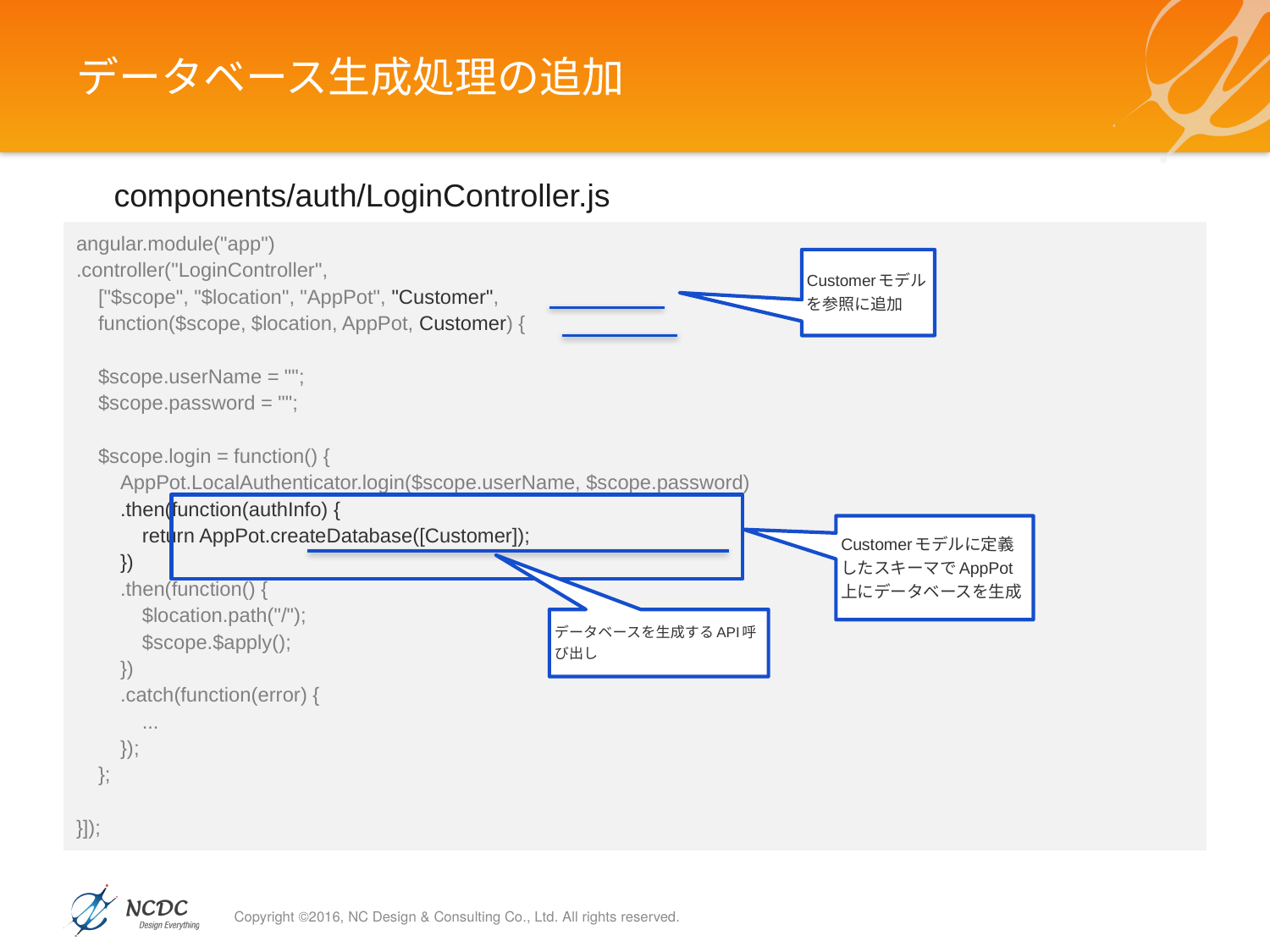

# データベース生成処理の追加
components/auth/LoginController.js
angular.module("app")
.controller("LoginController",
    ["$scope", "$location", "AppPot", "Customer",
    function($scope, $location, AppPot, Customer) {

    $scope.userName = "";
    $scope.password = "";

    $scope.login = function() {
        AppPot.LocalAuthenticator.login($scope.userName, $scope.password)
        .then(function(authInfo) {
            return AppPot.createDatabase([Customer]);
        })
        .then(function() {
            $location.path("/");
            $scope.$apply();
        })
        .catch(function(error) {
            ...
        });
    };

}]);
Customerモデルを参照に追加

Customerモデルに定義したスキーマでAppPot上にデータベースを生成
データベースを生成するAPI呼び出し